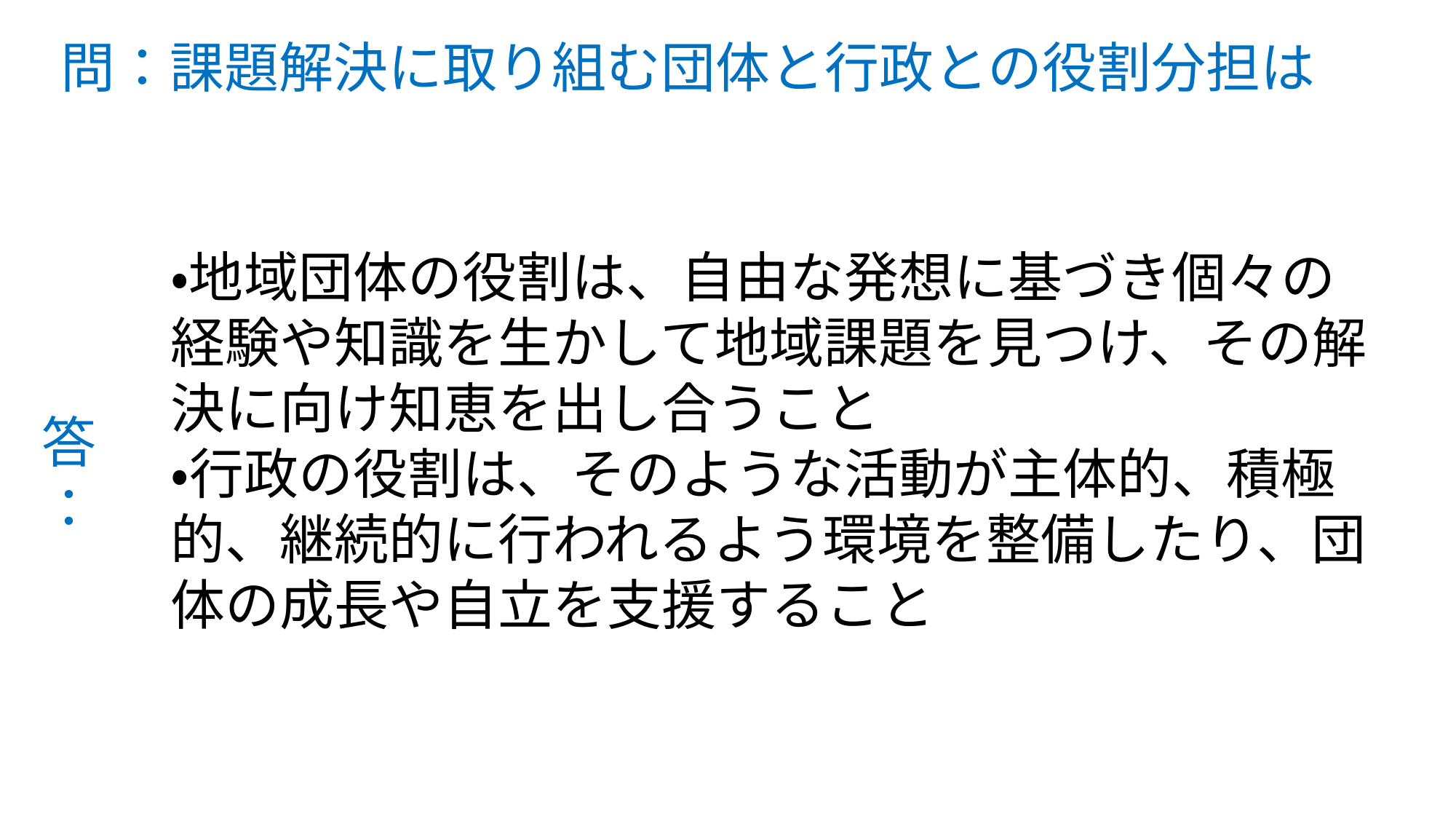

問：課題解決に取り組む団体と行政との役割分担は
・地域団体の役割は、自由な発想に基づき個々の経験や知識を生かして地域課題を見つけ、その解決に向け知恵を出し合うこと
・行政の役割は、そのような活動が主体的、積極的、継続的に行われるよう環境を整備したり、団体の成長や自立を支援すること
答：